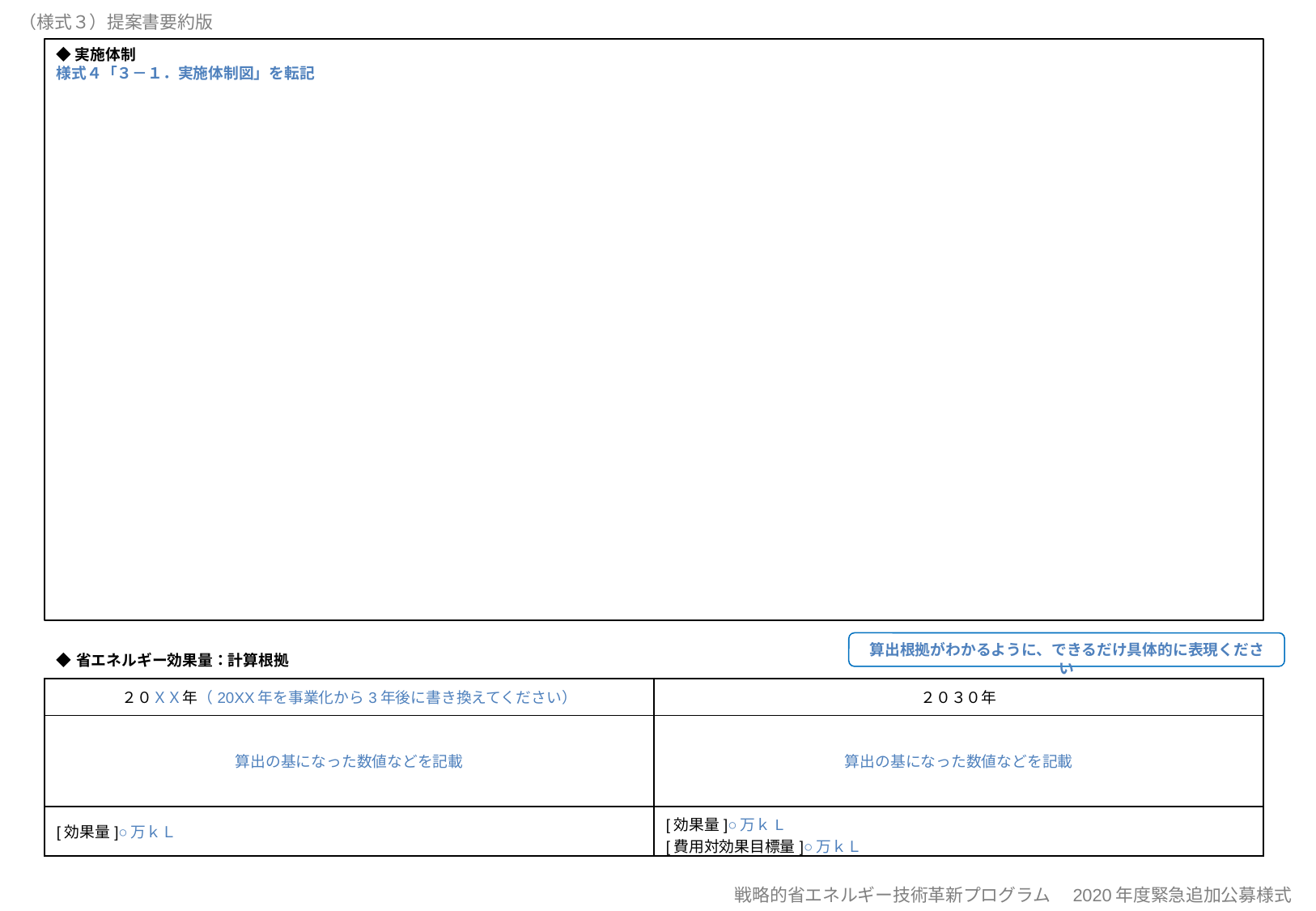

◆実施体制
様式４「３－１．実施体制図」を転記
算出根拠がわかるように、できるだけ具体的に表現ください
| ◆省エネルギー効果量：計算根拠 |  |
| --- | --- |
| ２０ＸＸ年（20XX年を事業化から3年後に書き換えてください） | ２０３０年 |
| 算出の基になった数値などを記載 | 算出の基になった数値などを記載 |
| [効果量]○万ｋＬ | [効果量]○万ｋL [費用対効果目標量]○万ｋＬ |